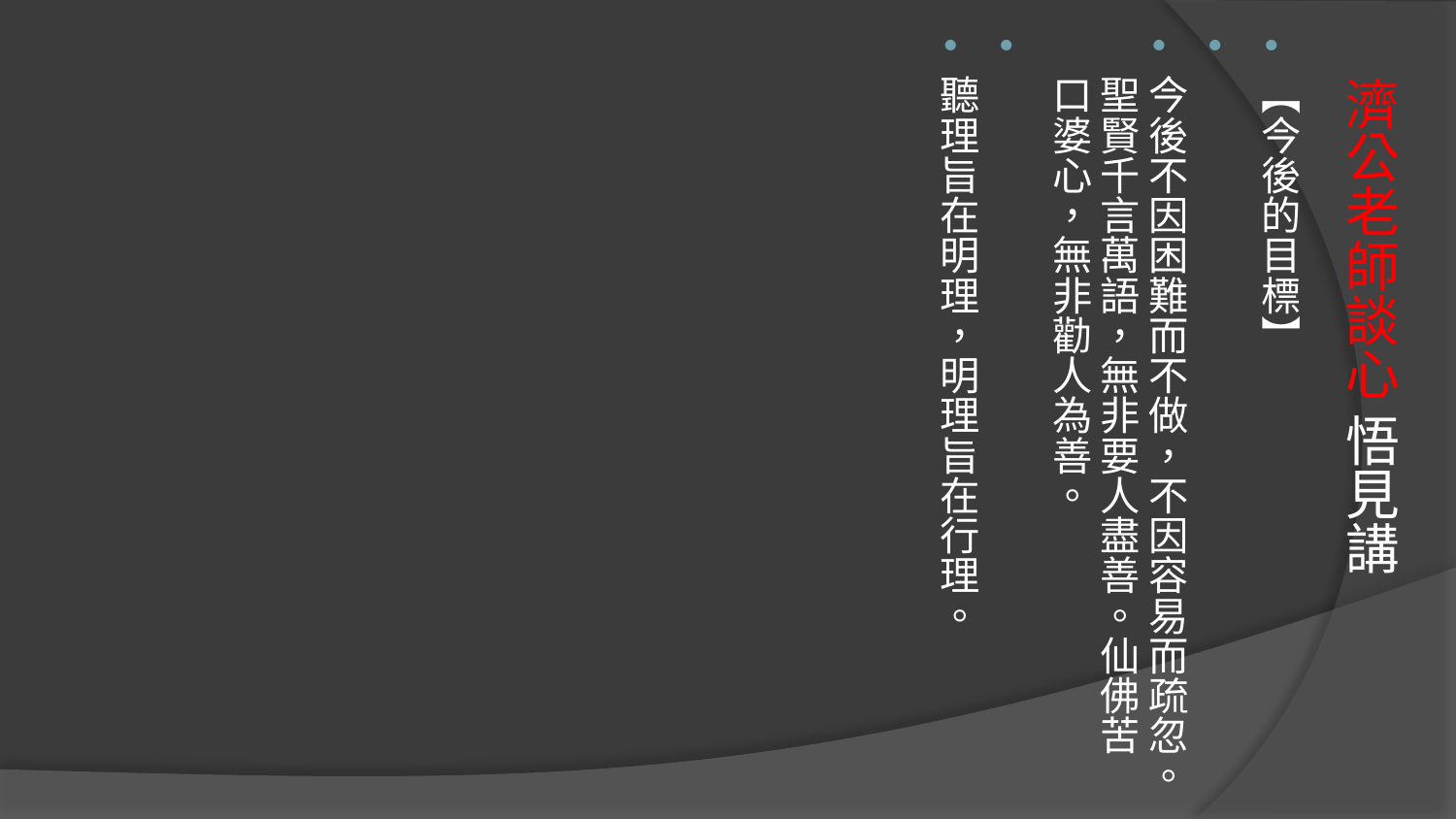

【今後的目標】

今後不因困難而不做，不因容易而疏忽。聖賢千言萬語，無非要人盡善。仙佛苦口婆心，無非勸人為善。

聽理旨在明理，明理旨在行理。

# 濟公老師談心 悟見講